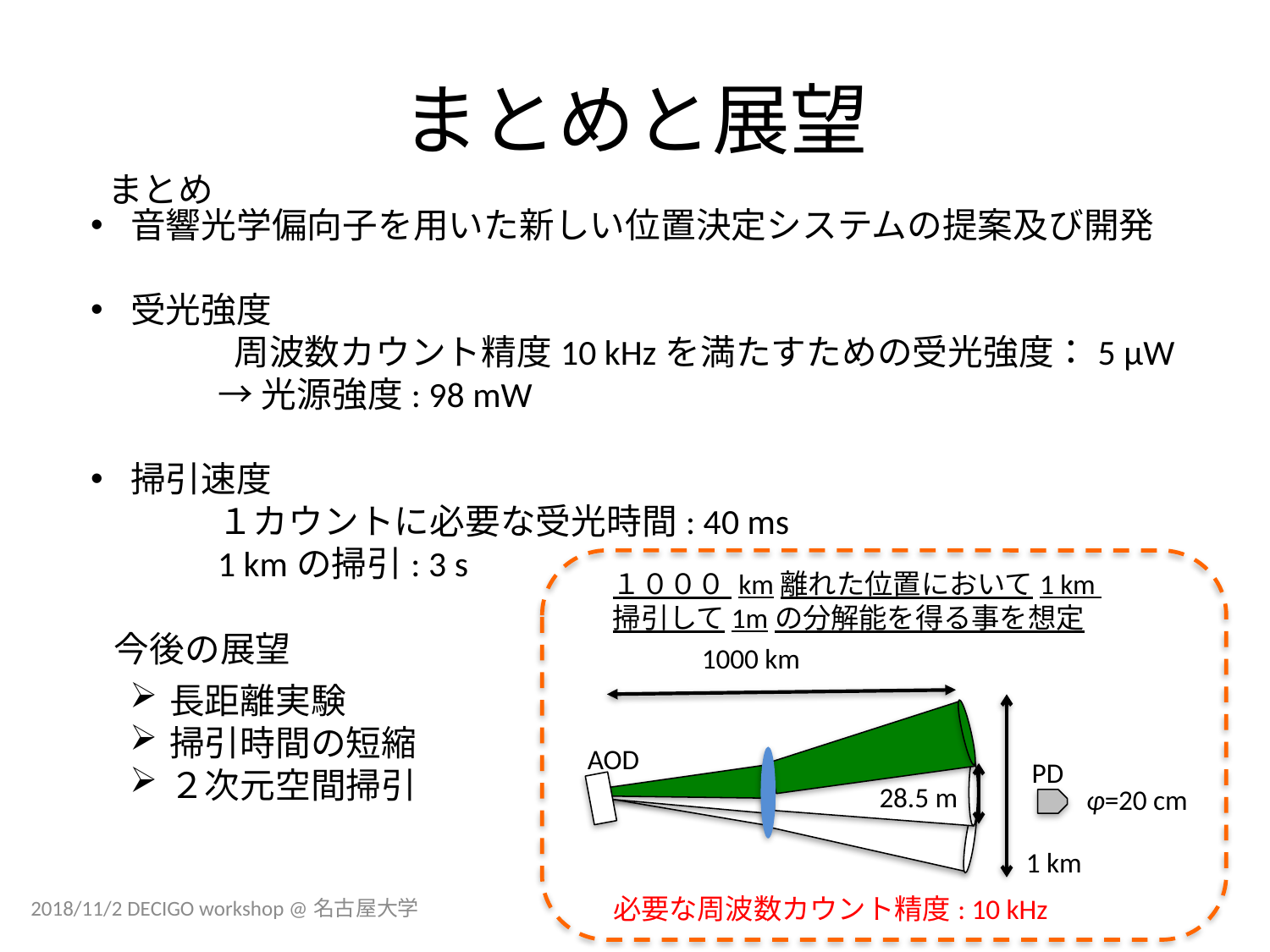

# まとめと展望
まとめ
音響光学偏向子を用いた新しい位置決定システムの提案及び開発

受光強度
	 周波数カウント精度10 kHzを満たすための受光強度：5 µW
	→光源強度: 98 mW

掃引速度
	１カウントに必要な受光時間: 40 ms
	1 kmの掃引: 3 s

１０００ km離れた位置において1 km
掃引して1mの分解能を得る事を想定
1000 km

AOD

PD

28.5 m

φ=20 cm

1 km
必要な周波数カウント精度: 10 kHz
今後の展望
長距離実験
掃引時間の短縮
２次元空間掃引
2018/11/2 DECIGO workshop @名古屋大学